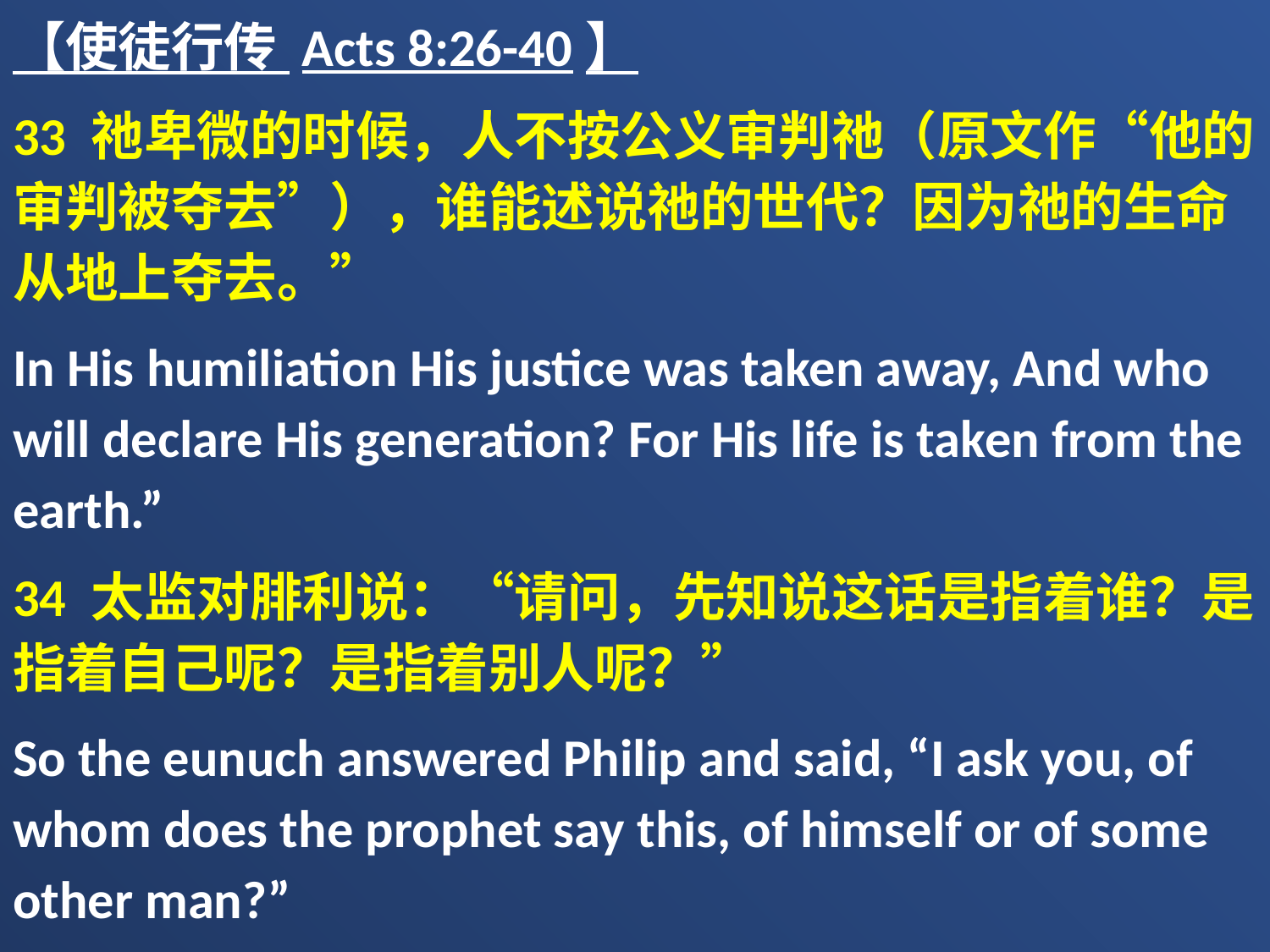

【使徒行传 Acts 8:26-40】
33 祂卑微的时候，人不按公义审判祂（原文作“他的审判被夺去”），谁能述说祂的世代？因为祂的生命从地上夺去。”
In His humiliation His justice was taken away, And who will declare His generation? For His life is taken from the earth.”
34 太监对腓利说：“请问，先知说这话是指着谁？是指着自己呢？是指着别人呢？”
So the eunuch answered Philip and said, “I ask you, of whom does the prophet say this, of himself or of some other man?”